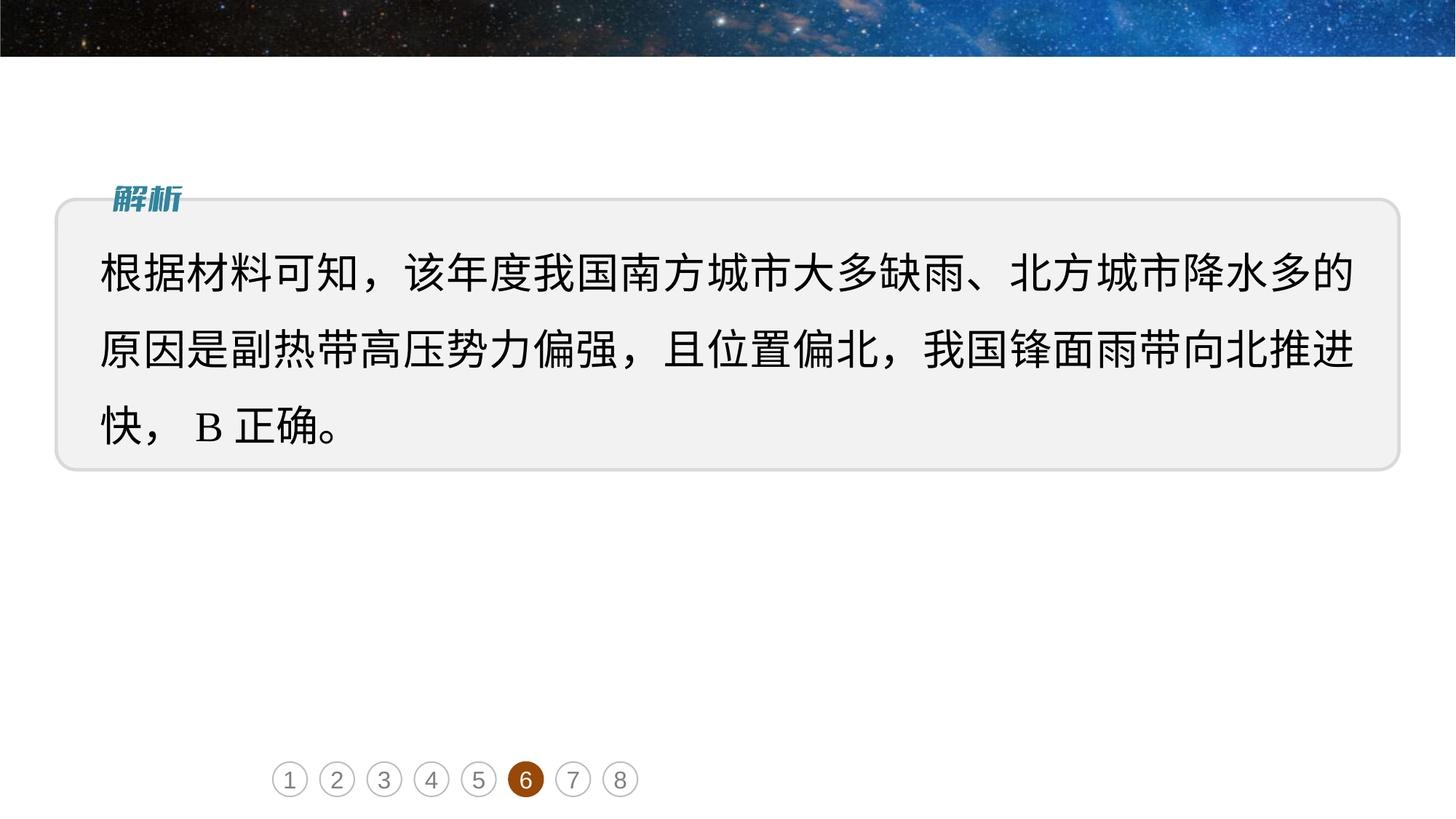

根据材料可知，该年度我国南方城市大多缺雨、北方城市降水多的原因是副热带高压势力偏强，且位置偏北，我国锋面雨带向北推进快，B正确。
1
2
3
4
5
6
7
8